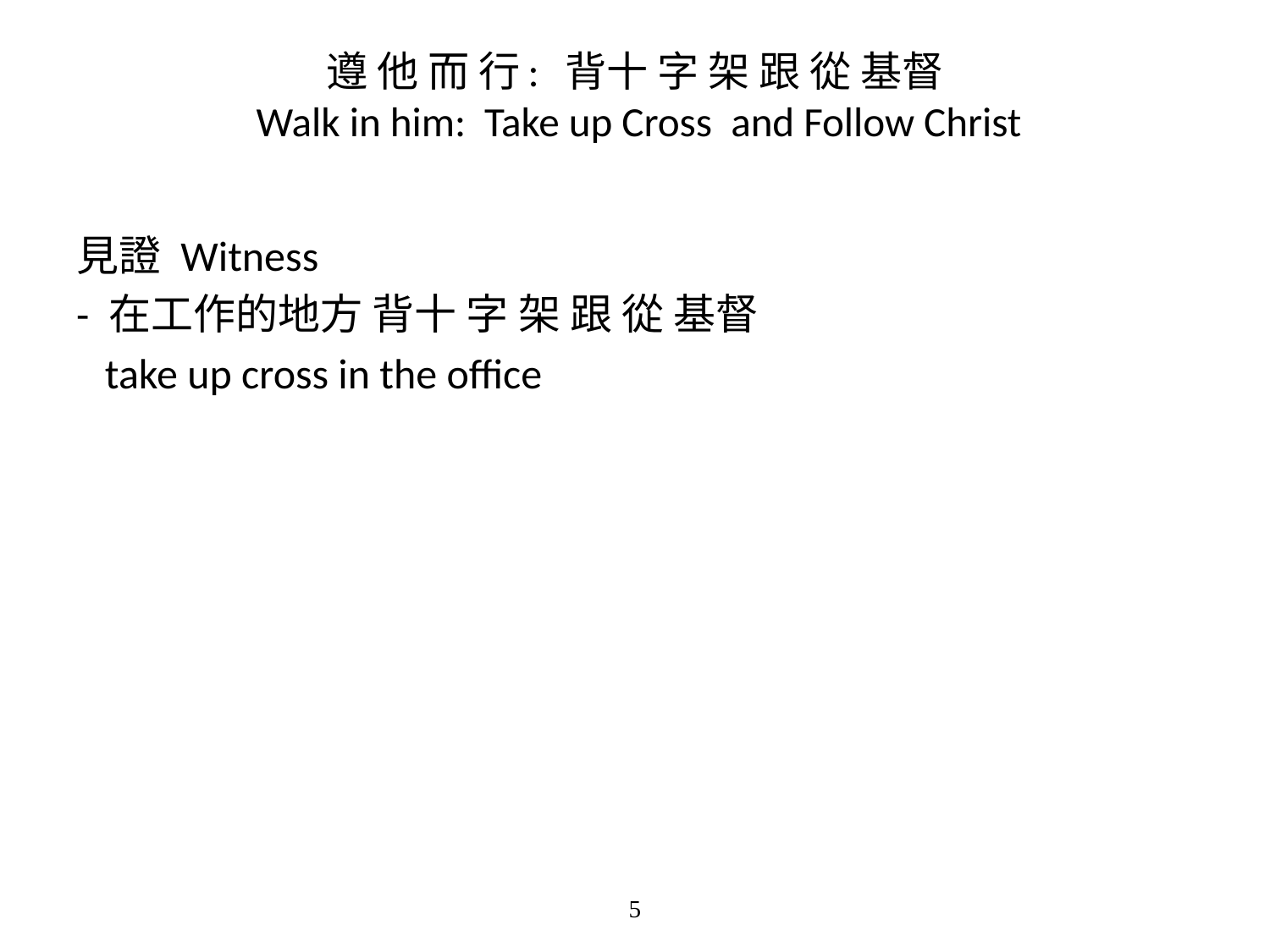

# 遵 他 而 行:  背十 字 架 跟 從 基督 Walk in him:  Take up Cross  and Follow Christ
見證 Witness
- 在工作的地方 背十 字 架 跟 從 基督
   take up cross in the office

5